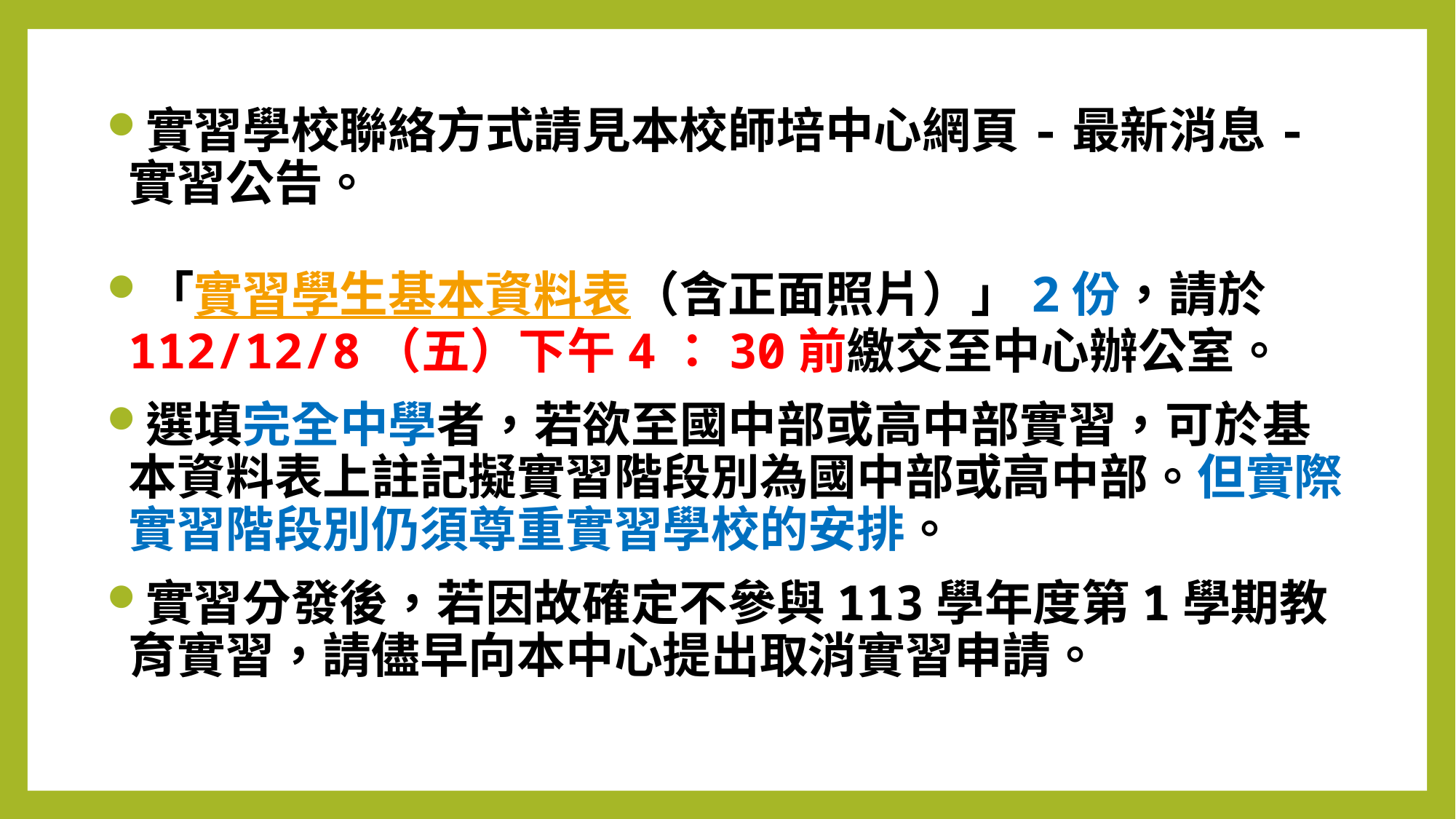

實習學校聯絡方式請見本校師培中心網頁-最新消息-實習公告。

「實習學生基本資料表（含正面照片）」2份，請於112/12/8（五）下午4：30前繳交至中心辦公室。
選填完全中學者，若欲至國中部或高中部實習，可於基本資料表上註記擬實習階段別為國中部或高中部。但實際實習階段別仍須尊重實習學校的安排。
實習分發後，若因故確定不參與113學年度第1學期教育實習，請儘早向本中心提出取消實習申請。